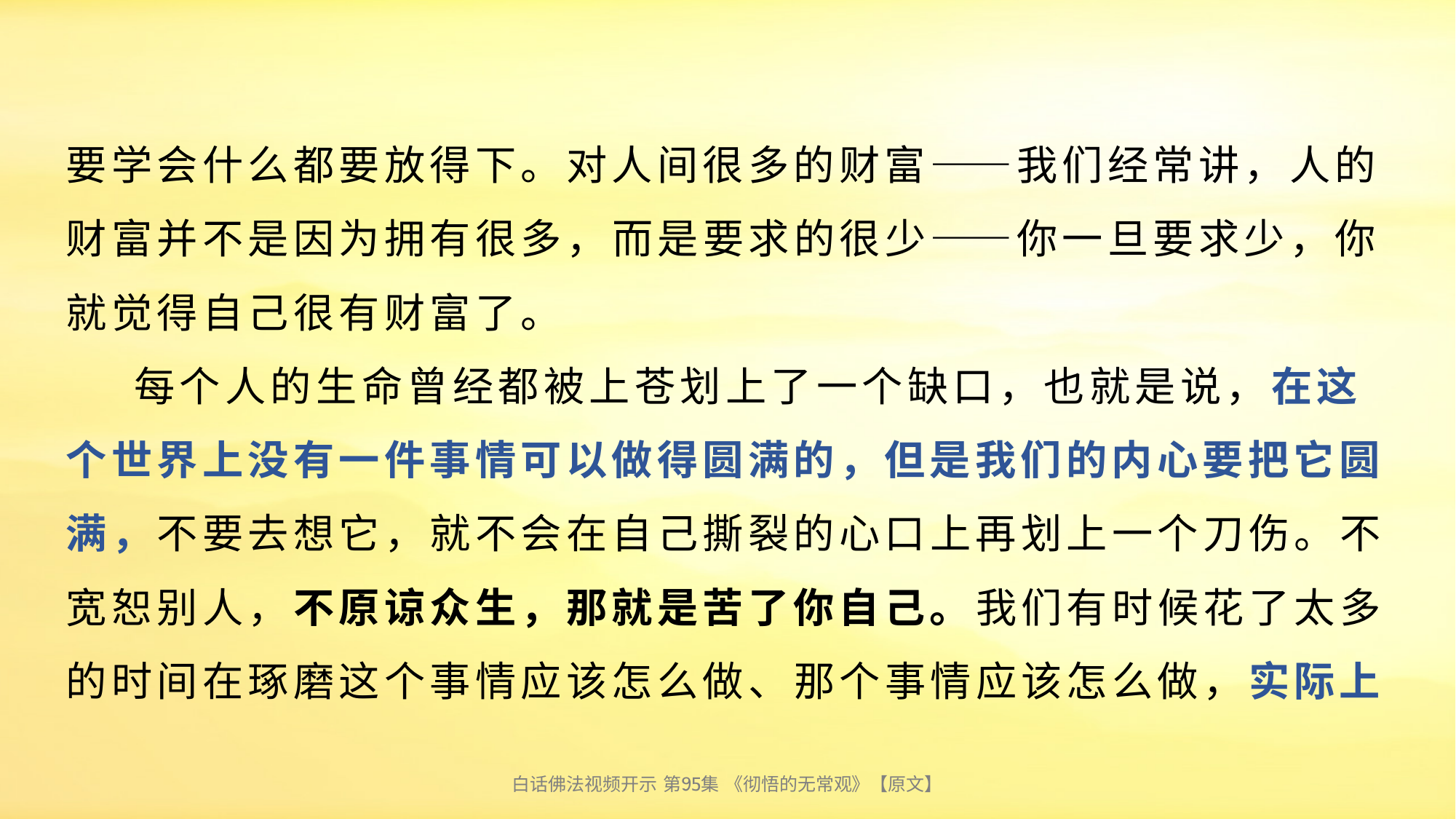

# 要学会什么都要放得下。对人间很多的财富——我们经常讲，人的财富并不是因为拥有很多，而是要求的很少——你一旦要求少，你就觉得自己很有财富了。 每个人的生命曾经都被上苍划上了一个缺口，也就是说，在这个世界上没有一件事情可以做得圆满的，但是我们的内心要把它圆满，不要去想它，就不会在自己撕裂的心口上再划上一个刀伤。不宽恕别人，不原谅众生，那就是苦了你自己。我们有时候花了太多的时间在琢磨这个事情应该怎么做、那个事情应该怎么做，实际上
白话佛法视频开示 第95集 《彻悟的无常观》【原文】